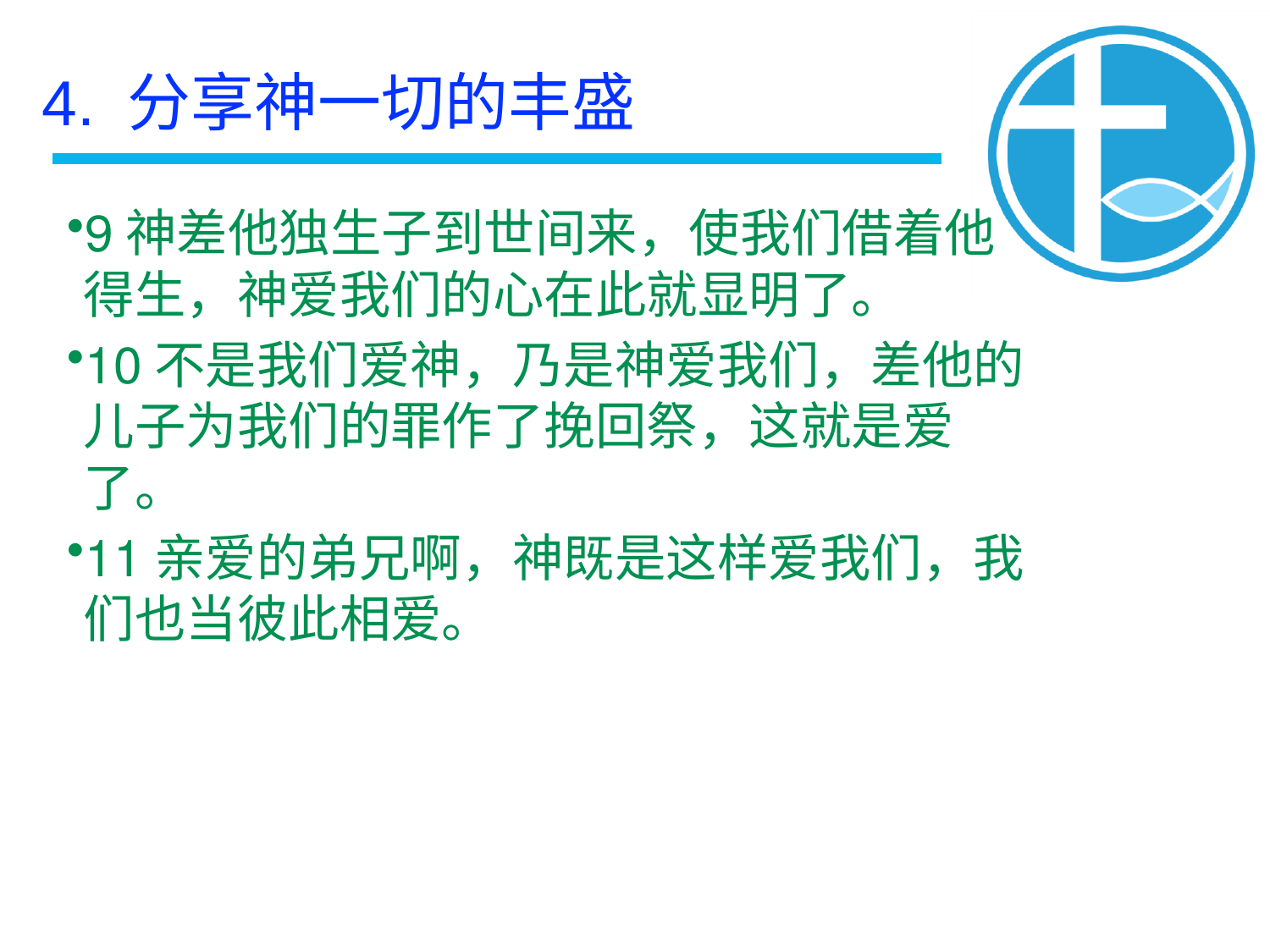

4. 分享神一切的丰盛
9神差他独生子到世间来，使我们借着他得生，神爱我们的心在此就显明了。
10不是我们爱神，乃是神爱我们，差他的儿子为我们的罪作了挽回祭，这就是爱了。
11亲爱的弟兄啊，神既是这样爱我们，我们也当彼此相爱。